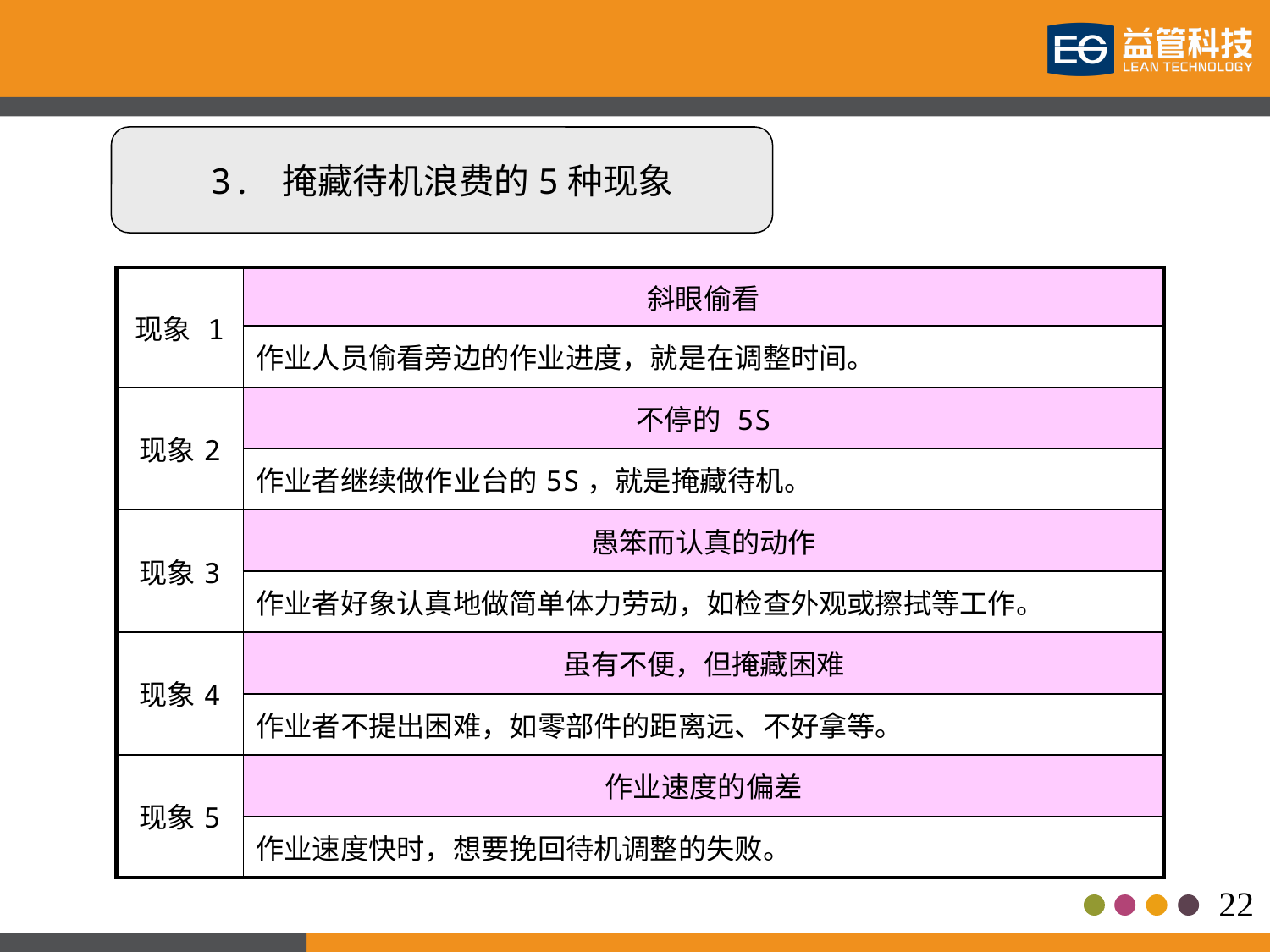

3. 掩藏待机浪费的5种现象
| 现象 1 | 斜眼偷看 |
| --- | --- |
|  | 作业人员偷看旁边的作业进度，就是在调整时间。 |
| 现象2 | 不停的 5S |
|  | 作业者继续做作业台的5S，就是掩藏待机。 |
| 现象3 | 愚笨而认真的动作 |
|  | 作业者好象认真地做简单体力劳动，如检查外观或擦拭等工作。 |
| 现象4 | 虽有不便，但掩藏困难 |
|  | 作业者不提出困难，如零部件的距离远、不好拿等。 |
| 现象5 | 作业速度的偏差 |
|  | 作业速度快时，想要挽回待机调整的失败。 |